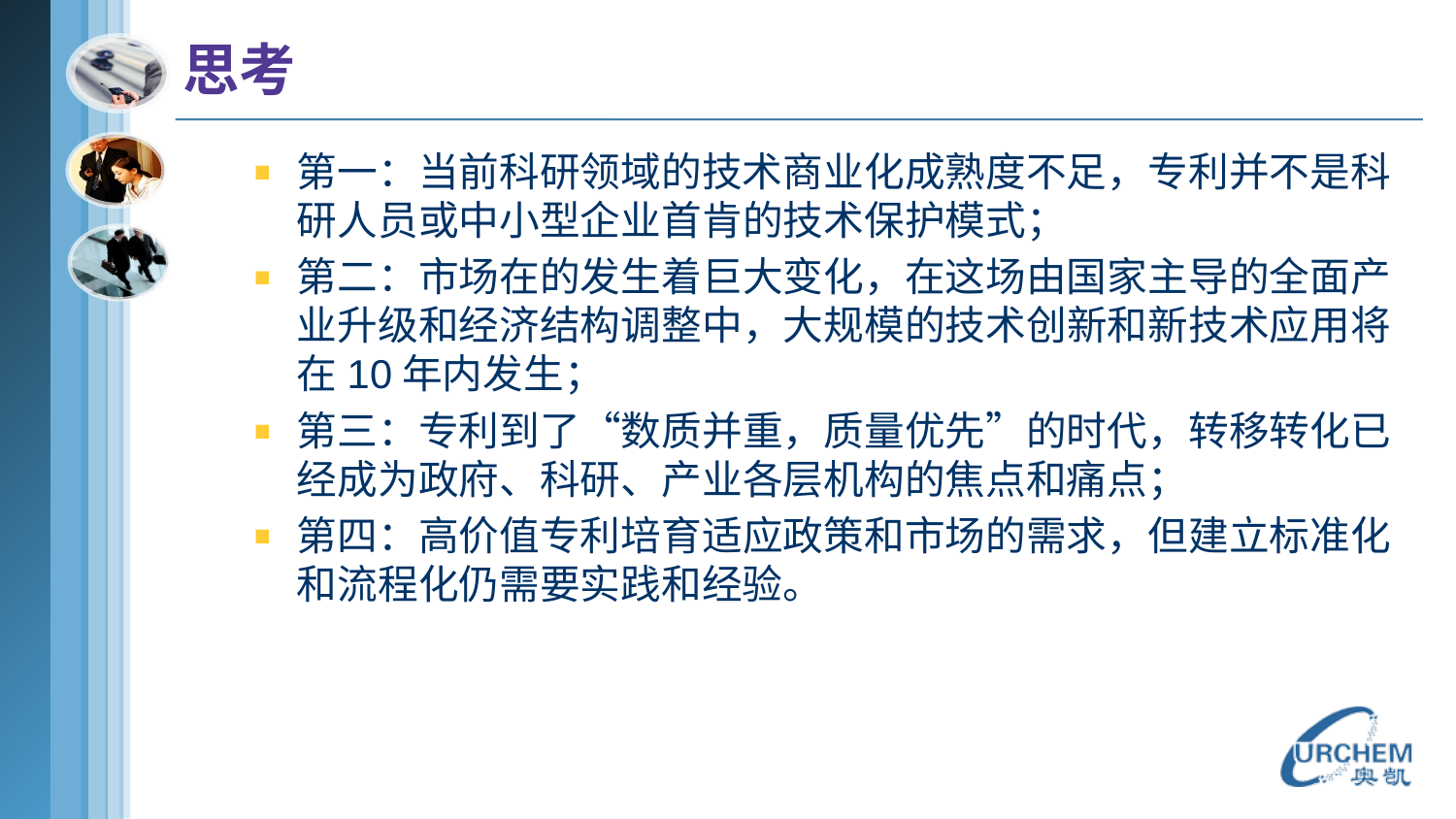

# 思考
第一：当前科研领域的技术商业化成熟度不足，专利并不是科研人员或中小型企业首肯的技术保护模式；
第二：市场在的发生着巨大变化，在这场由国家主导的全面产业升级和经济结构调整中，大规模的技术创新和新技术应用将在10年内发生；
第三：专利到了“数质并重，质量优先”的时代，转移转化已经成为政府、科研、产业各层机构的焦点和痛点；
第四：高价值专利培育适应政策和市场的需求，但建立标准化和流程化仍需要实践和经验。